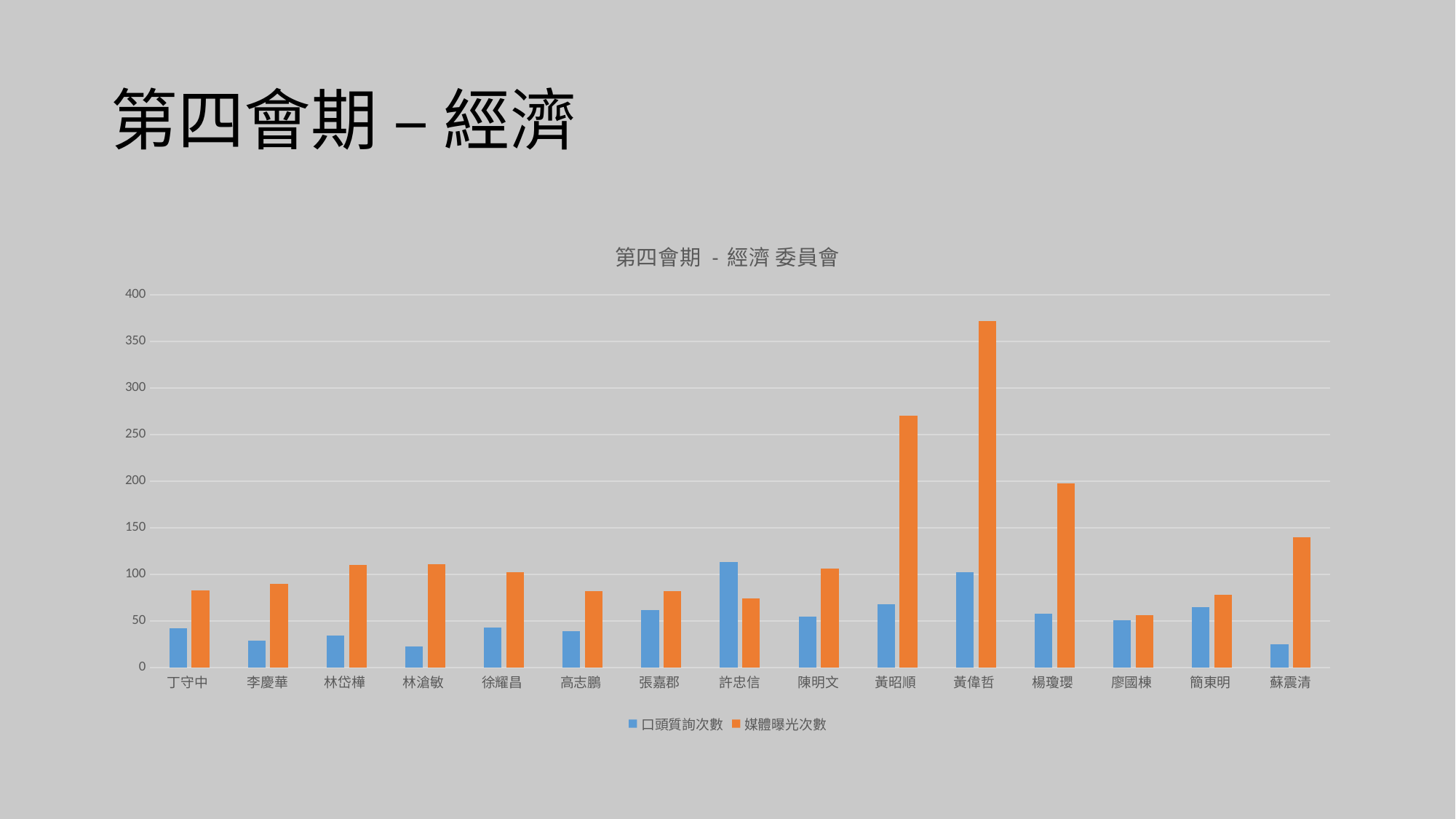

# 第四會期 – 經濟

### Chart: 第四會期 - 經濟 委員會

| Category | 口頭質詢次數 | 媒體曝光次數 |
|---|---|---|
| 丁守中  | 42.0 | 83.0 |
| 李慶華 | 29.0 | 90.0 |
| 林岱樺  | 34.0 | 110.0 |
| 林滄敏  | 23.0 | 111.0 |
| 徐耀昌  | 43.0 | 102.0 |
| 高志鵬  | 39.0 | 82.0 |
| 張嘉郡  | 62.0 | 82.0 |
| 許忠信 | 113.0 | 74.0 |
| 陳明文 | 55.0 | 106.0 |
| 黃昭順  | 68.0 | 270.0 |
| 黃偉哲  | 102.0 | 372.0 |
| 楊瓊瓔  | 58.0 | 198.0 |
| 廖國棟  | 51.0 | 56.0 |
| 簡東明  | 65.0 | 78.0 |
| 蘇震清 | 25.0 | 140.0 |